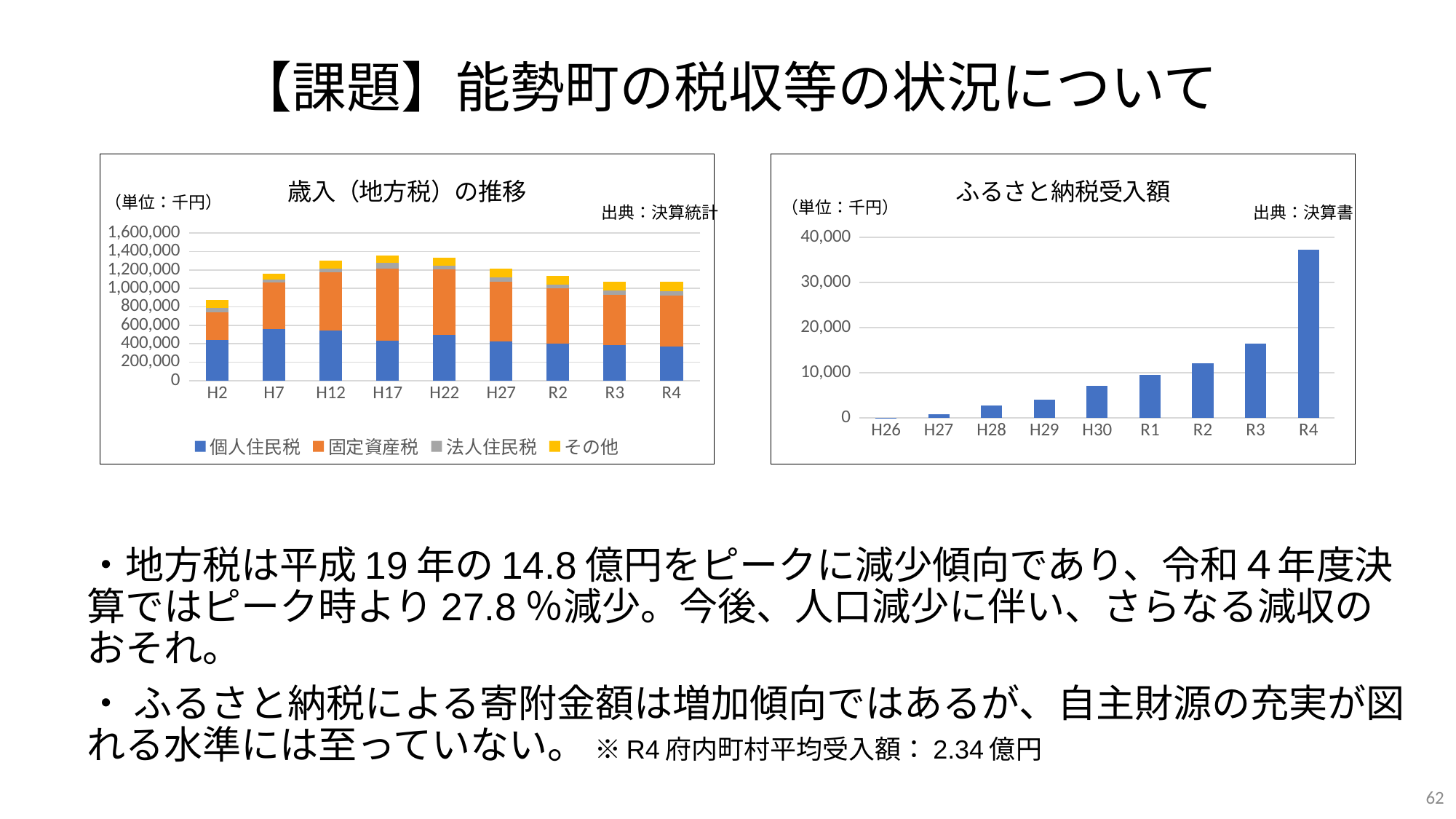

# 【課題】能勢町の税収等の状況について

### Chart: 歳入（地方税）の推移

| Category | 個人住民税 | 固定資産税 | 法人住民税 | その他 |
|---|---|---|---|---|
| H2 | 438347.0 | 301777.0 | 49171.0 | 89472.0 |
| H7 | 561352.0 | 500514.0 | 33958.0 | 67049.0 |
| H12 | 546372.0 | 625239.0 | 43340.0 | 87691.0 |
| H17 | 435552.0 | 779492.0 | 66603.0 | 75898.0 |
| H22 | 498043.0 | 708829.0 | 40981.0 | 83451.0 |
| H27 | 427081.0 | 649085.0 | 41276.0 | 94946.0 |
| R2 | 398919.0 | 599036.0 | 43440.0 | 97447.0 |
| R3 | 381238.0 | 551075.0 | 42296.0 | 100162.0 |
| R4 | 370474.0 | 555665.0 | 40819.0 | 105112.0 |
出典：決算統計

### Chart: ふるさと納税受入額

| Category | 金額（千円） |
|---|---|
| H26 | 55.0 |
| H27 | 846.0 |
| H28 | 2850.0 |
| H29 | 3990.0 |
| H30 | 7160.0 |
| R1 | 9595.0 |
| R2 | 12175.0 |
| R3 | 16535.0 |
| R4 | 37294.0 |
（単位：千円）
（単位：千円）
出典：決算書
・地方税は平成19年の14.8億円をピークに減少傾向であり、令和４年度決算ではピーク時より27.8％減少。今後、人口減少に伴い、さらなる減収のおそれ。
・ ふるさと納税による寄附金額は増加傾向ではあるが、自主財源の充実が図れる水準には至っていない。 ※R4府内町村平均受入額：2.34億円
62